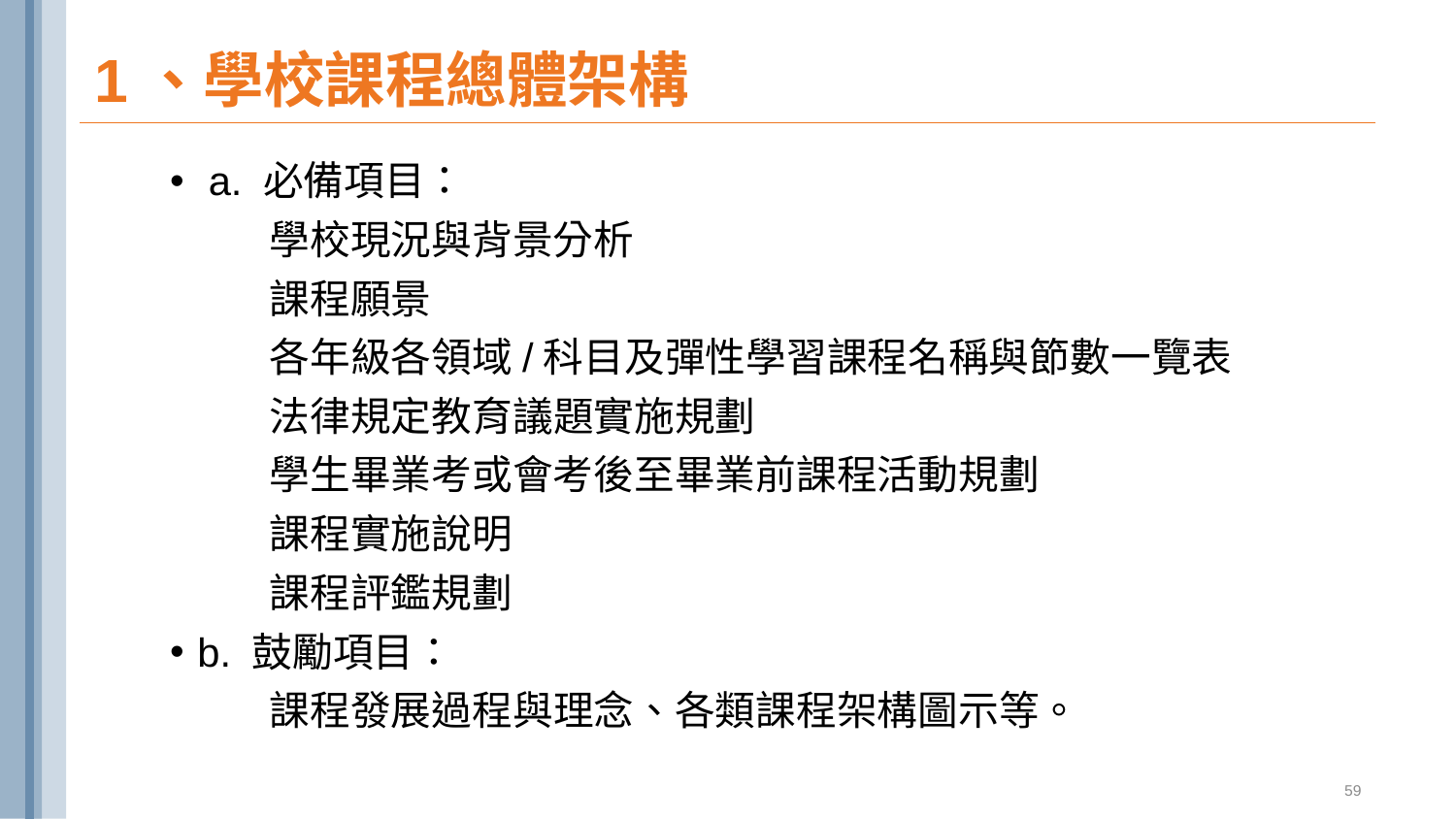

# 1、學校課程總體架構
 a. 必備項目：
學校現況與背景分析
課程願景
各年級各領域/科目及彈性學習課程名稱與節數一覽表
法律規定教育議題實施規劃
學生畢業考或會考後至畢業前課程活動規劃
課程實施說明
課程評鑑規劃
b. 鼓勵項目：
課程發展過程與理念、各類課程架構圖示等。

59